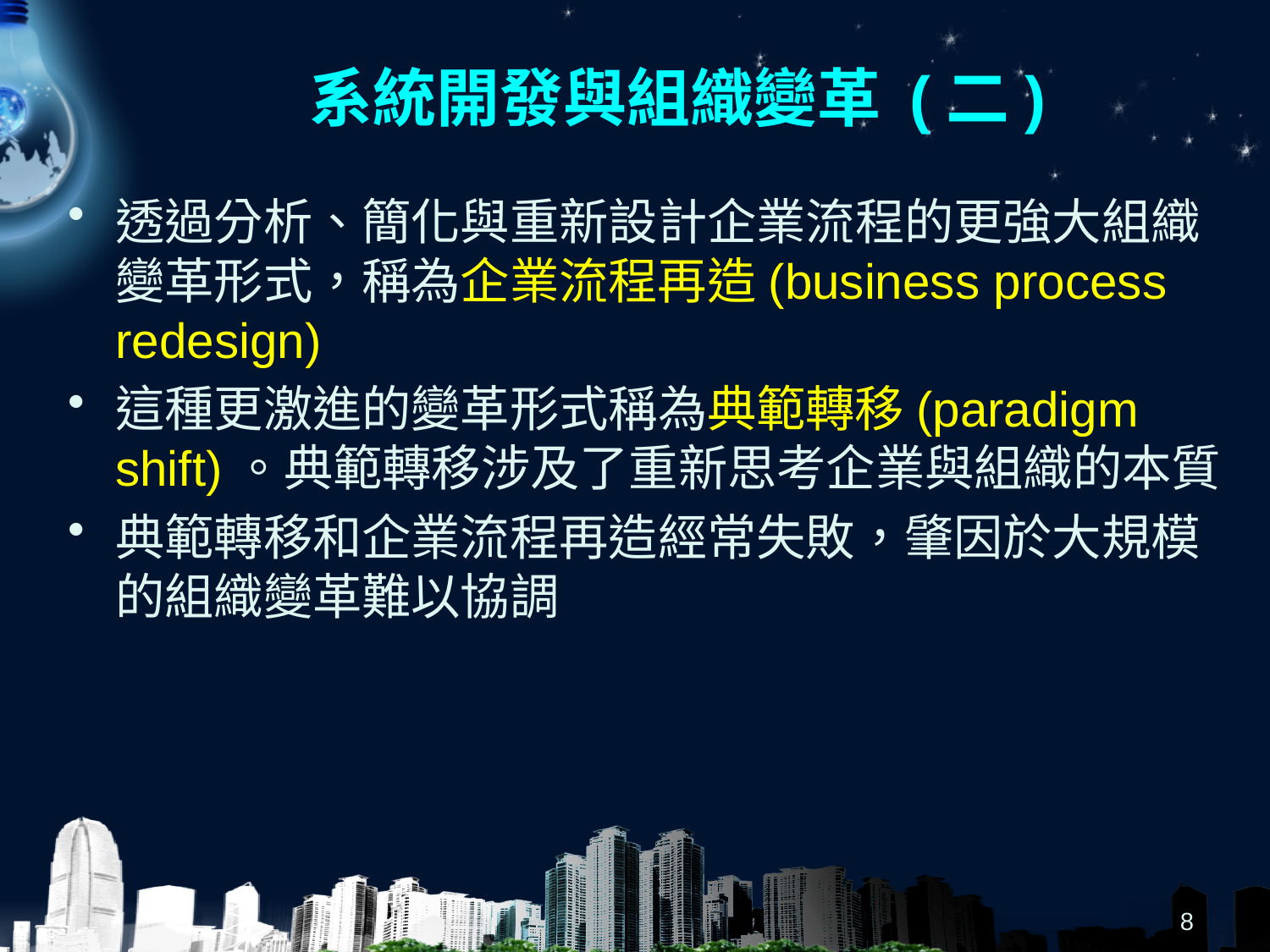

# 系統開發與組織變革 (二)
透過分析、簡化與重新設計企業流程的更強大組織變革形式，稱為企業流程再造(business process redesign)
這種更激進的變革形式稱為典範轉移(paradigm shift)。典範轉移涉及了重新思考企業與組織的本質
典範轉移和企業流程再造經常失敗，肇因於大規模的組織變革難以協調
8